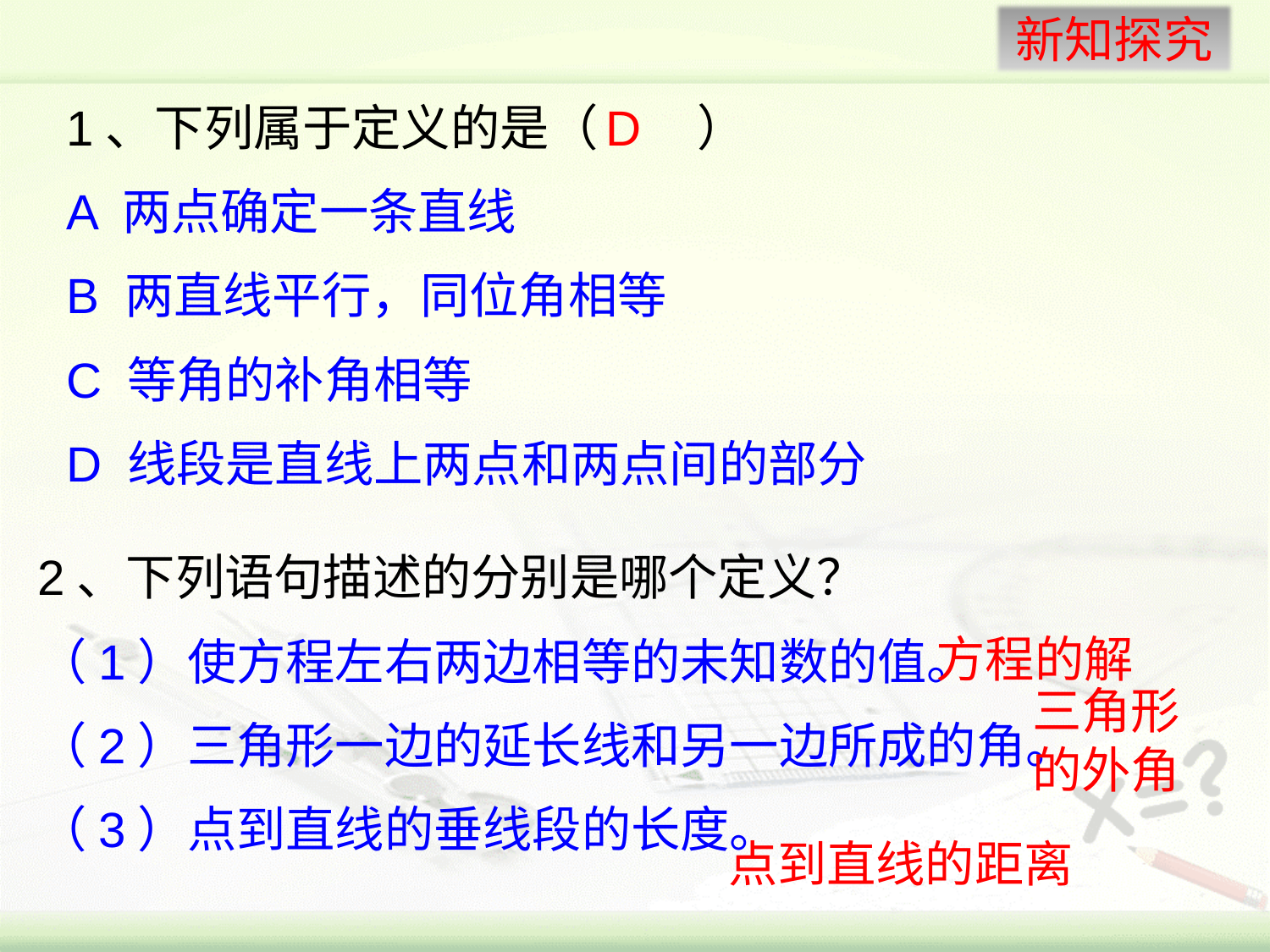

1、下列属于定义的是（         ）
A 两点确定一条直线
B 两直线平行，同位角相等
C 等角的补角相等
D 线段是直线上两点和两点间的部分
D
2、下列语句描述的分别是哪个定义？
（1）使方程左右两边相等的未知数的值。
（2）三角形一边的延长线和另一边所成的角。
（3）点到直线的垂线段的长度。
方程的解
三角形的外角
点到直线的距离